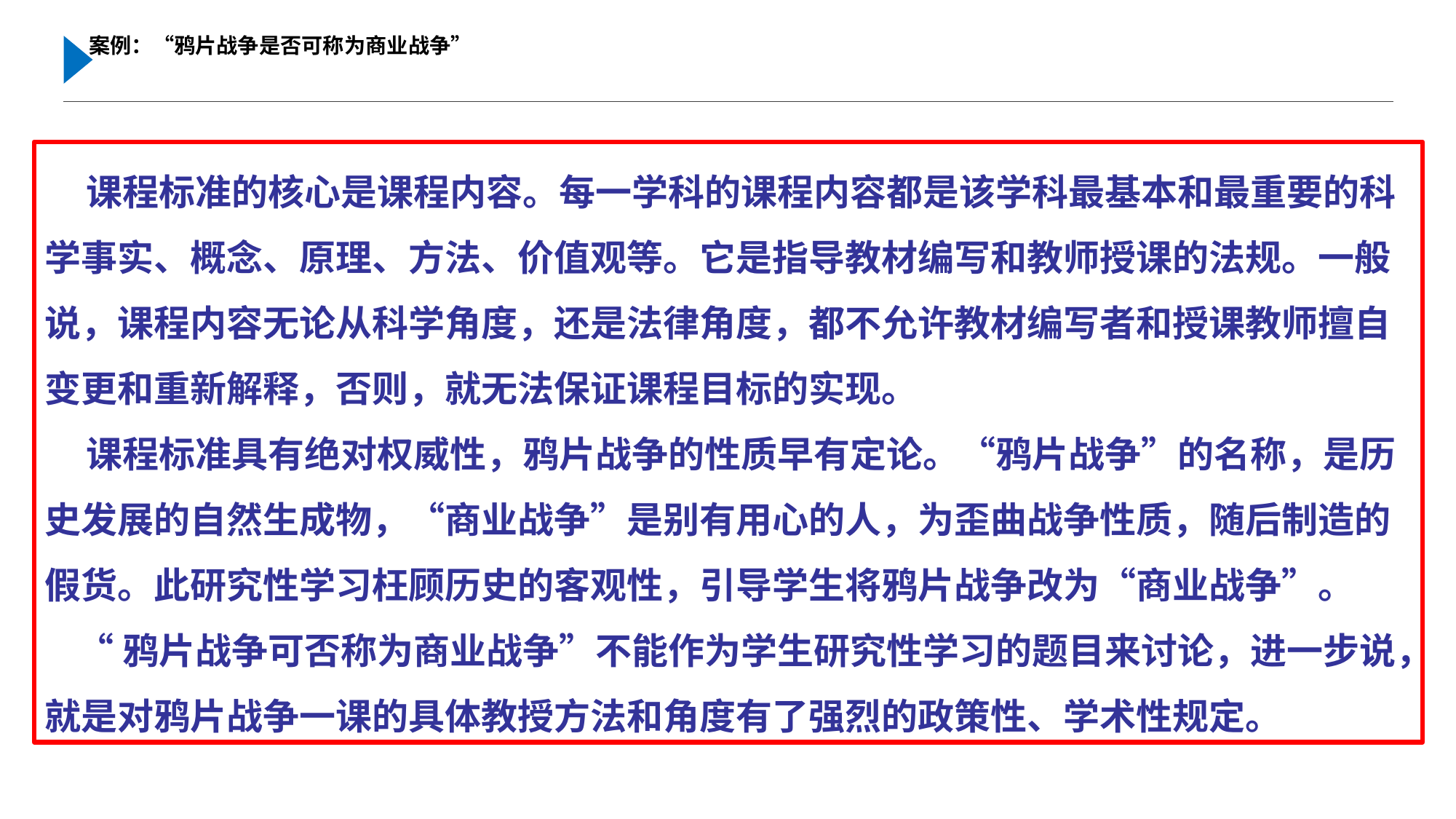

案例：“鸦片战争是否可称为商业战争”

    课程标准的核心是课程内容。每一学科的课程内容都是该学科最基本和最重要的科学事实、概念、原理、方法、价值观等。它是指导教材编写和教师授课的法规。一般说，课程内容无论从科学角度，还是法律角度，都不允许教材编写者和授课教师擅自变更和重新解释，否则，就无法保证课程目标的实现。
    课程标准具有绝对权威性，鸦片战争的性质早有定论。“鸦片战争”的名称，是历史发展的自然生成物，“商业战争”是别有用心的人，为歪曲战争性质，随后制造的假货。此研究性学习枉顾历史的客观性，引导学生将鸦片战争改为“商业战争”。
    “鸦片战争可否称为商业战争”不能作为学生研究性学习的题目来讨论，进一步说，就是对鸦片战争一课的具体教授方法和角度有了强烈的政策性、学术性规定。